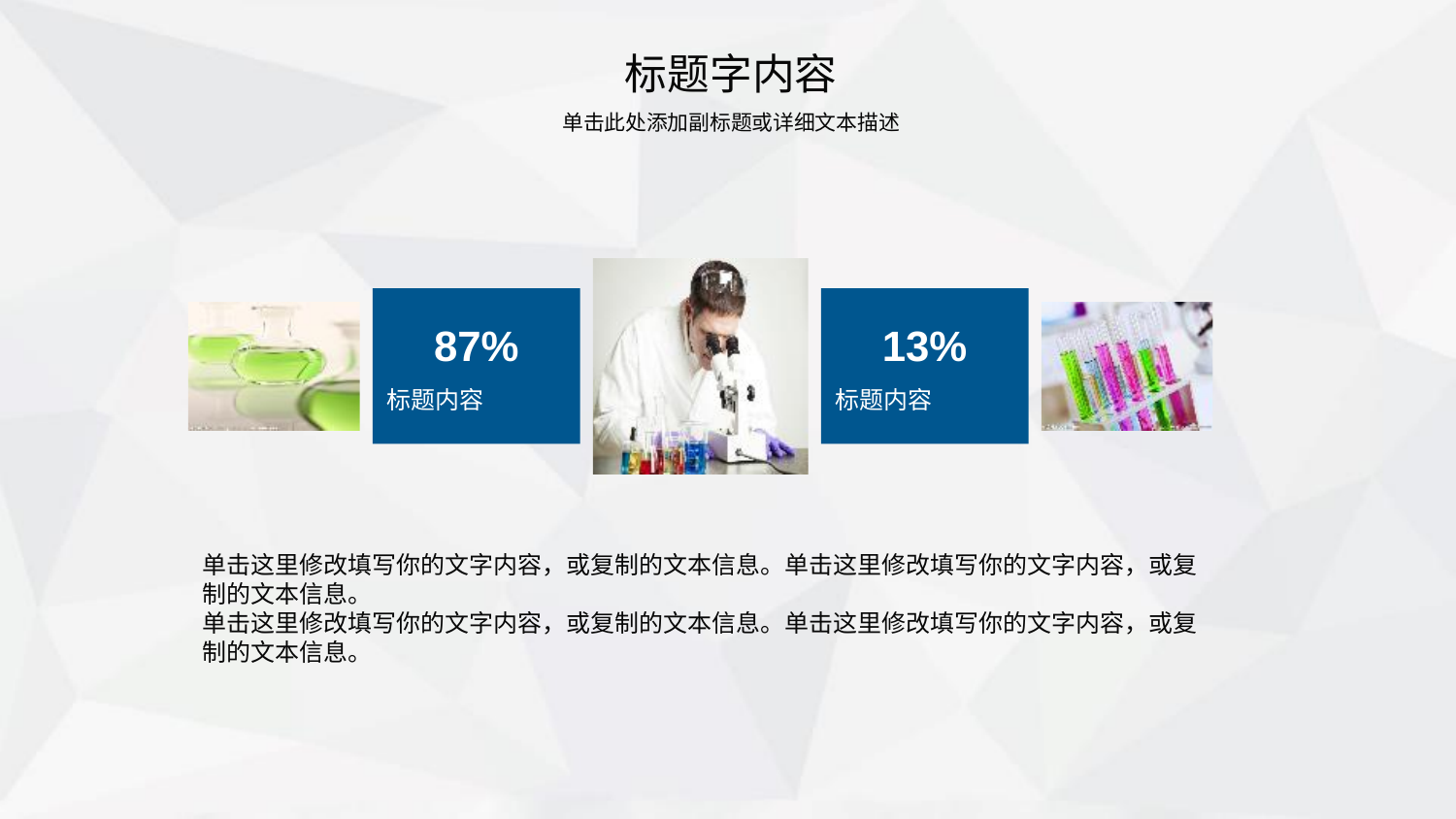

标题字内容
单击此处添加副标题或详细文本描述

87%
标题内容
13%
标题内容

单击这里修改填写你的文字内容，或复制的文本信息。单击这里修改填写你的文字内容，或复制的文本信息。
单击这里修改填写你的文字内容，或复制的文本信息。单击这里修改填写你的文字内容，或复制的文本信息。